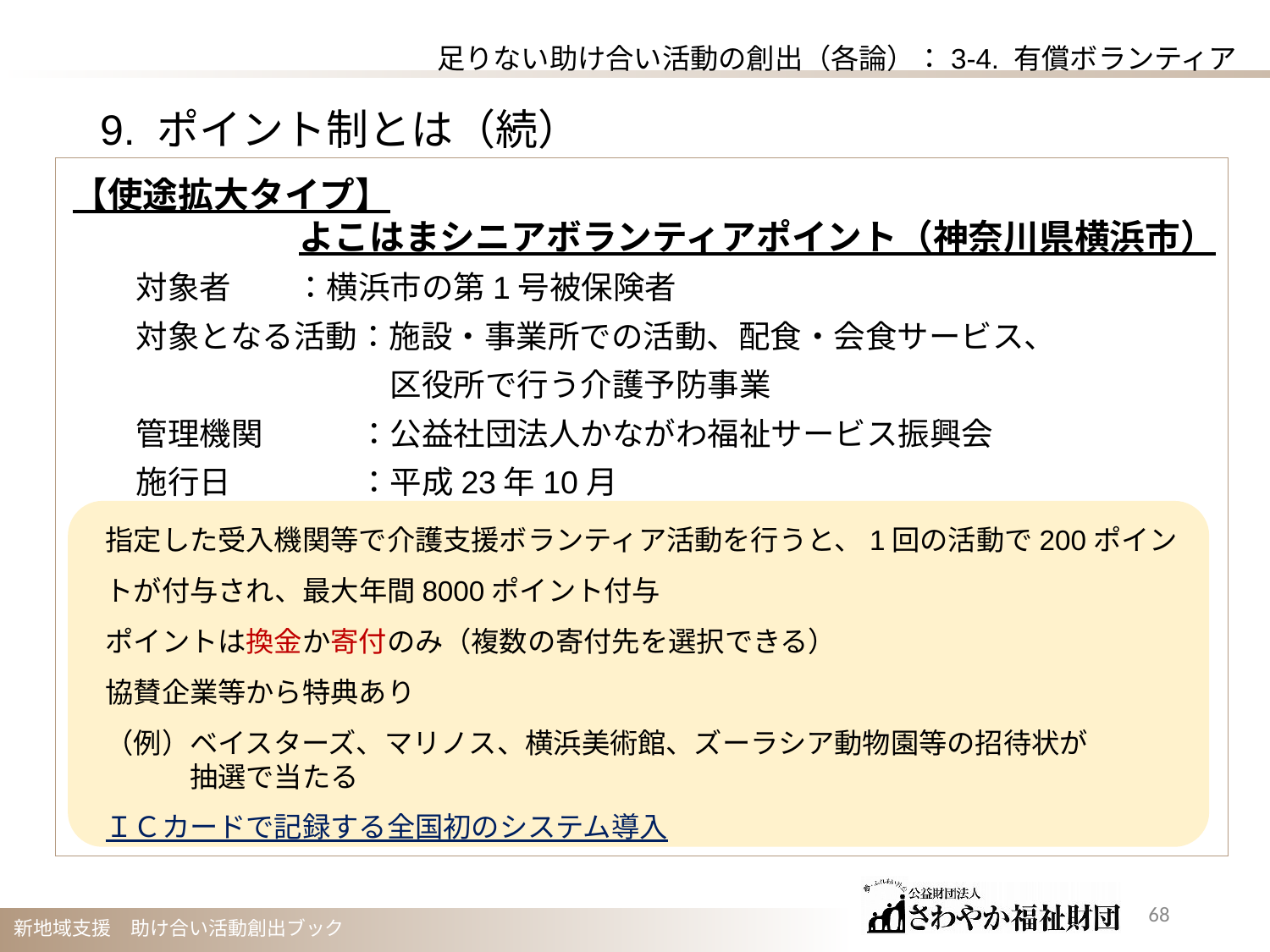

足りない助け合い活動の創出（各論）：3-4. 有償ボランティア
9. ポイント制とは（続）

【使途拡大タイプ】
よこはまシニアボランティアポイント（神奈川県横浜市）
対象者	　：横浜市の第1号被保険者
対象となる活動：施設・事業所での活動、配食・会食サービス、
　　　　　　　　区役所で行う介護予防事業
管理機関　　　：公益社団法人かながわ福祉サービス振興会
施行日　　　　：平成23年10月
指定した受入機関等で介護支援ボランティア活動を行うと、1回の活動で200ポイントが付与され、最大年間8000ポイント付与
ポイントは換金か寄付のみ（複数の寄付先を選択できる）
協賛企業等から特典あり
（例）ベイスターズ、マリノス、横浜美術館、ズーラシア動物園等の招待状が
　　　抽選で当たる
ＩＣカードで記録する全国初のシステム導入

68